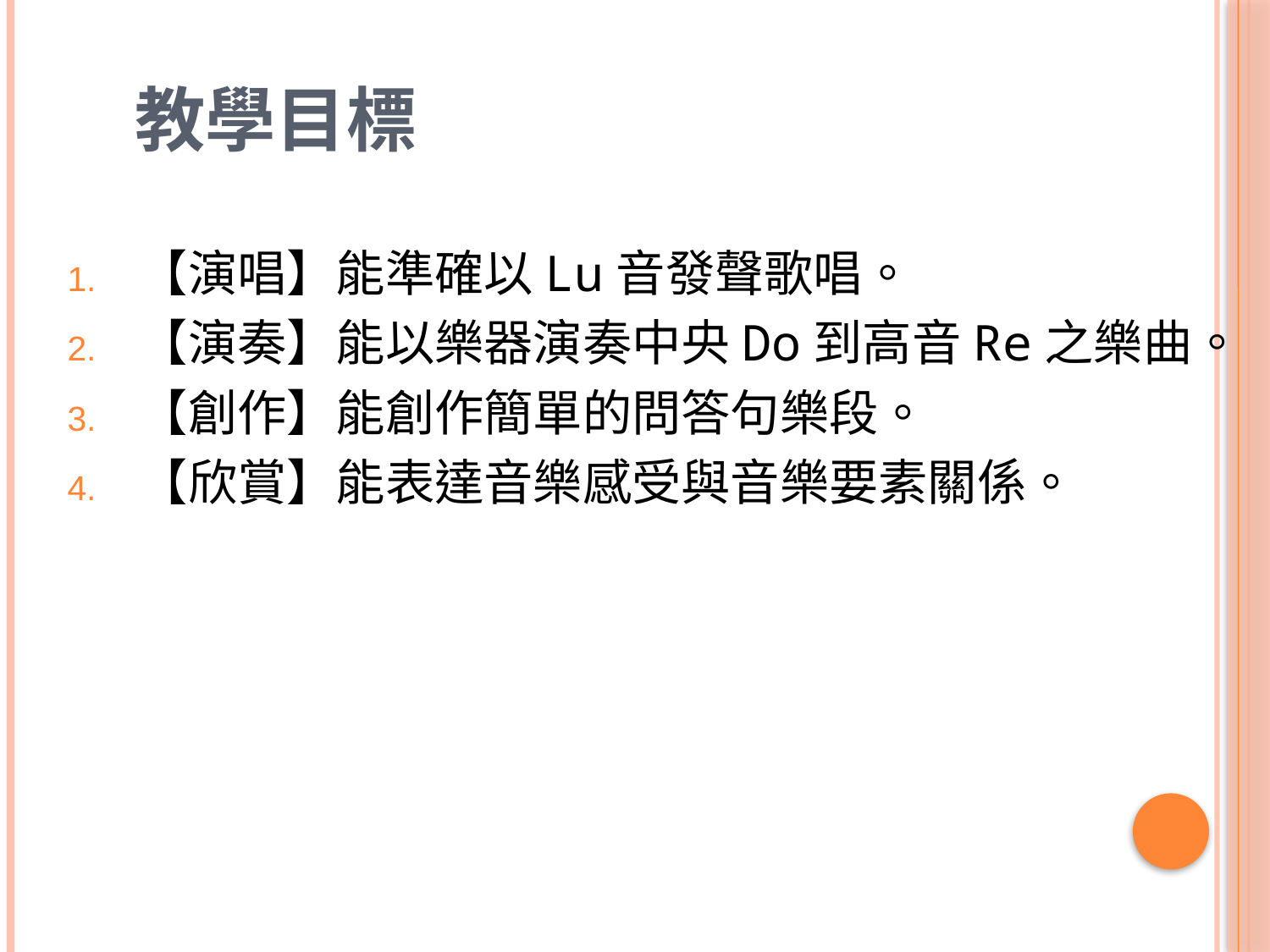

# 教學目標
【演唱】能準確以Lu音發聲歌唱。
【演奏】能以樂器演奏中央Do到高音Re之樂曲。
【創作】能創作簡單的問答句樂段。
【欣賞】能表達音樂感受與音樂要素關係。